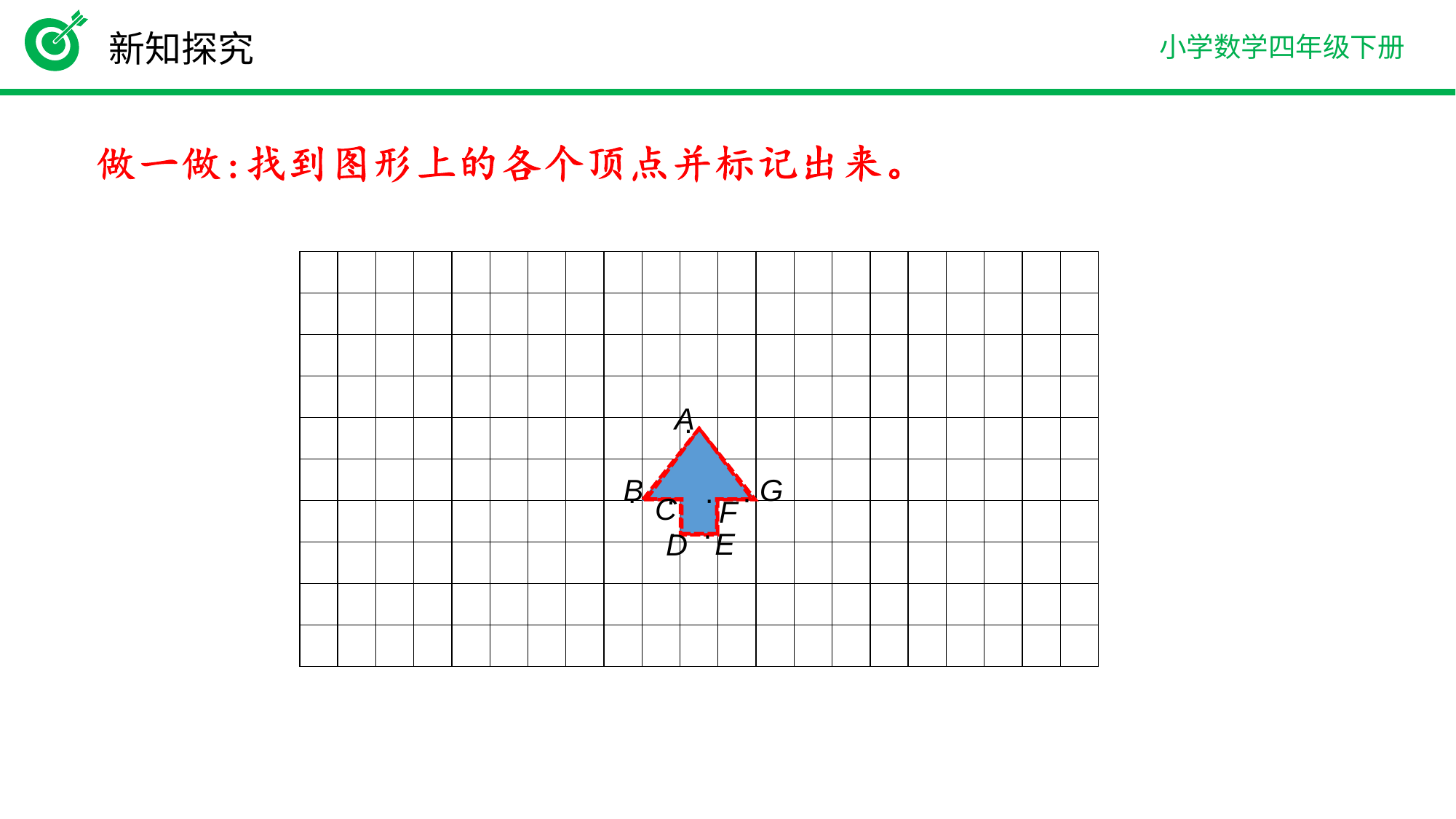

新知探究

|  |  |  |  |  |  |  |  |  |  |  |  |  |  |  |  |  |  |  |  |  |
| --- | --- | --- | --- | --- | --- | --- | --- | --- | --- | --- | --- | --- | --- | --- | --- | --- | --- | --- | --- | --- |
|  |  |  |  |  |  |  |  |  |  |  |  |  |  |  |  |  |  |  |  |  |
|  |  |  |  |  |  |  |  |  |  |  |  |  |  |  |  |  |  |  |  |  |
|  |  |  |  |  |  |  |  |  |  |  |  |  |  |  |  |  |  |  |  |  |
|  |  |  |  |  |  |  |  |  |  |  |  |  |  |  |  |  |  |  |  |  |
|  |  |  |  |  |  |  |  |  |  |  |  |  |  |  |  |  |  |  |  |  |
|  |  |  |  |  |  |  |  |  |  |  |  |  |  |  |  |  |  |  |  |  |
|  |  |  |  |  |  |  |  |  |  |  |  |  |  |  |  |  |  |  |  |  |
|  |  |  |  |  |  |  |  |  |  |  |  |  |  |  |  |  |  |  |  |  |
|  |  |  |  |  |  |  |  |  |  |  |  |  |  |  |  |  |  |  |  |  |
A
·

B
G
·
·
·
·
C
F
·
·
E
D